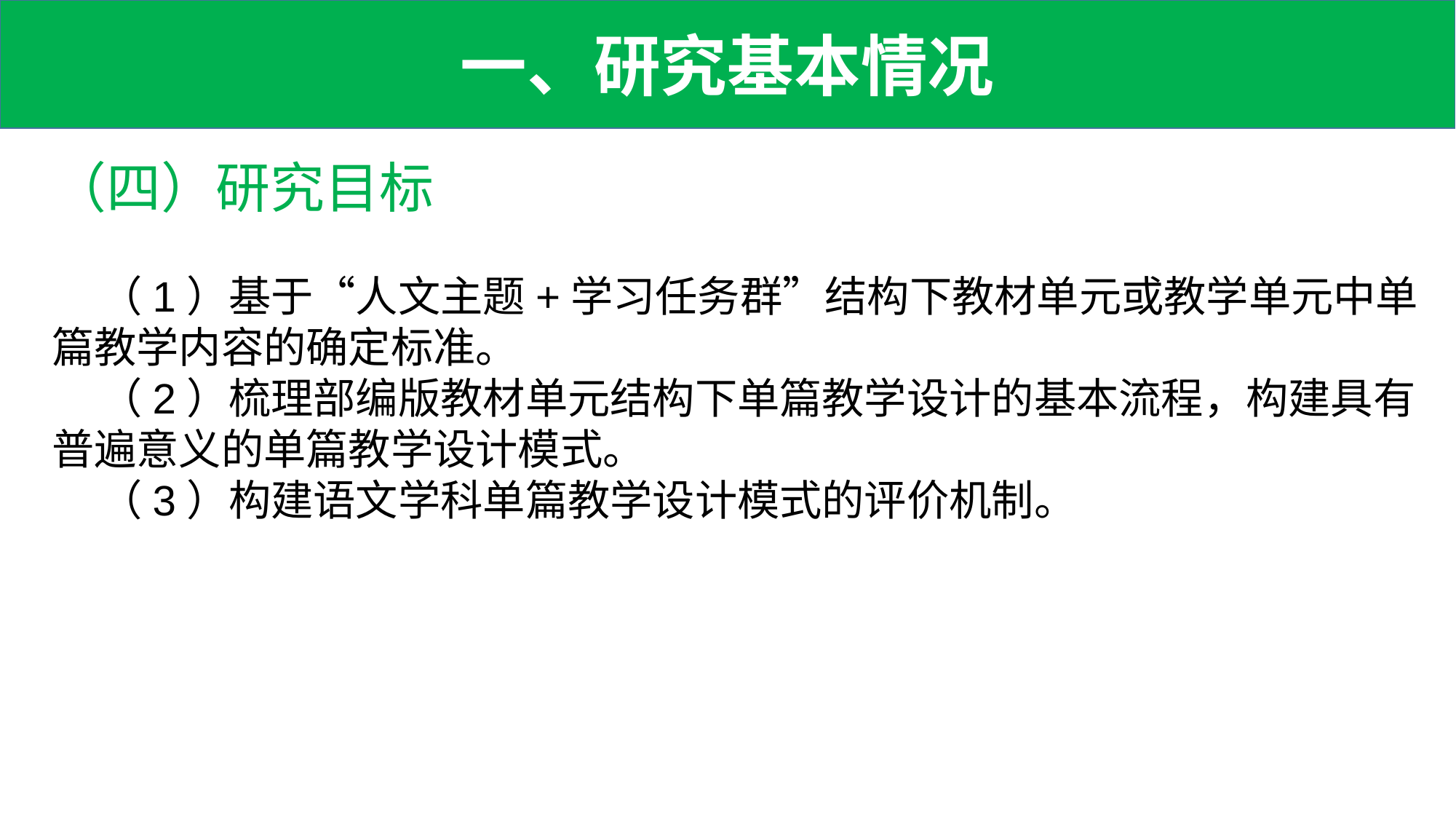

一、研究基本情况
（四）研究目标

    （1）基于“人文主题+学习任务群”结构下教材单元或教学单元中单篇教学内容的确定标准。
    （2）梳理部编版教材单元结构下单篇教学设计的基本流程，构建具有普遍意义的单篇教学设计模式。
    （3）构建语文学科单篇教学设计模式的评价机制。